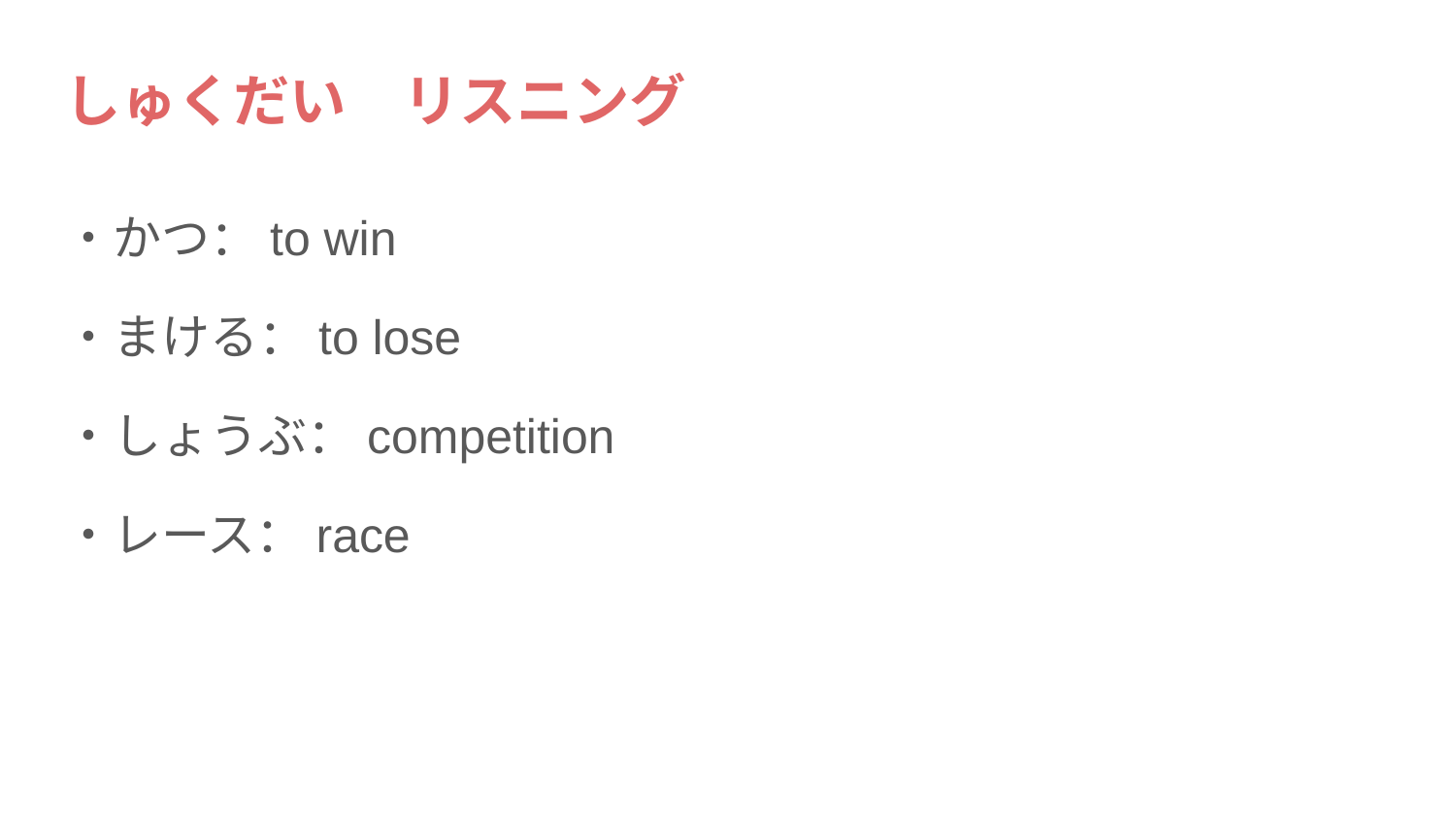

# しゅくだい　リスニング
・かつ：to win
・まける：to lose
・しょうぶ：competition
・レース：race